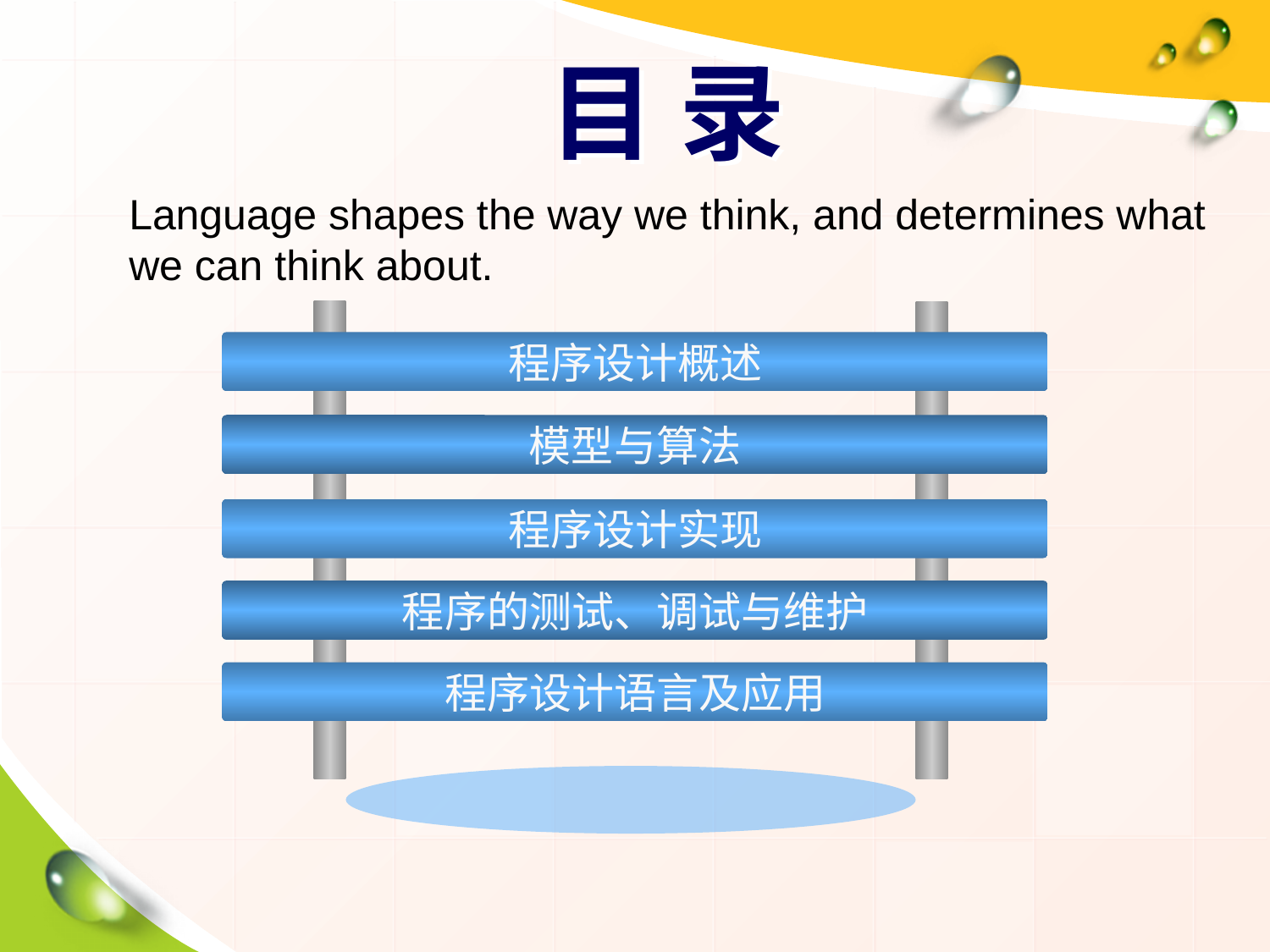

# 目 录
Language shapes the way we think, and determines what we can think about.

程序设计概述
模型与算法
程序设计实现
程序的测试、调试与维护
程序设计语言及应用